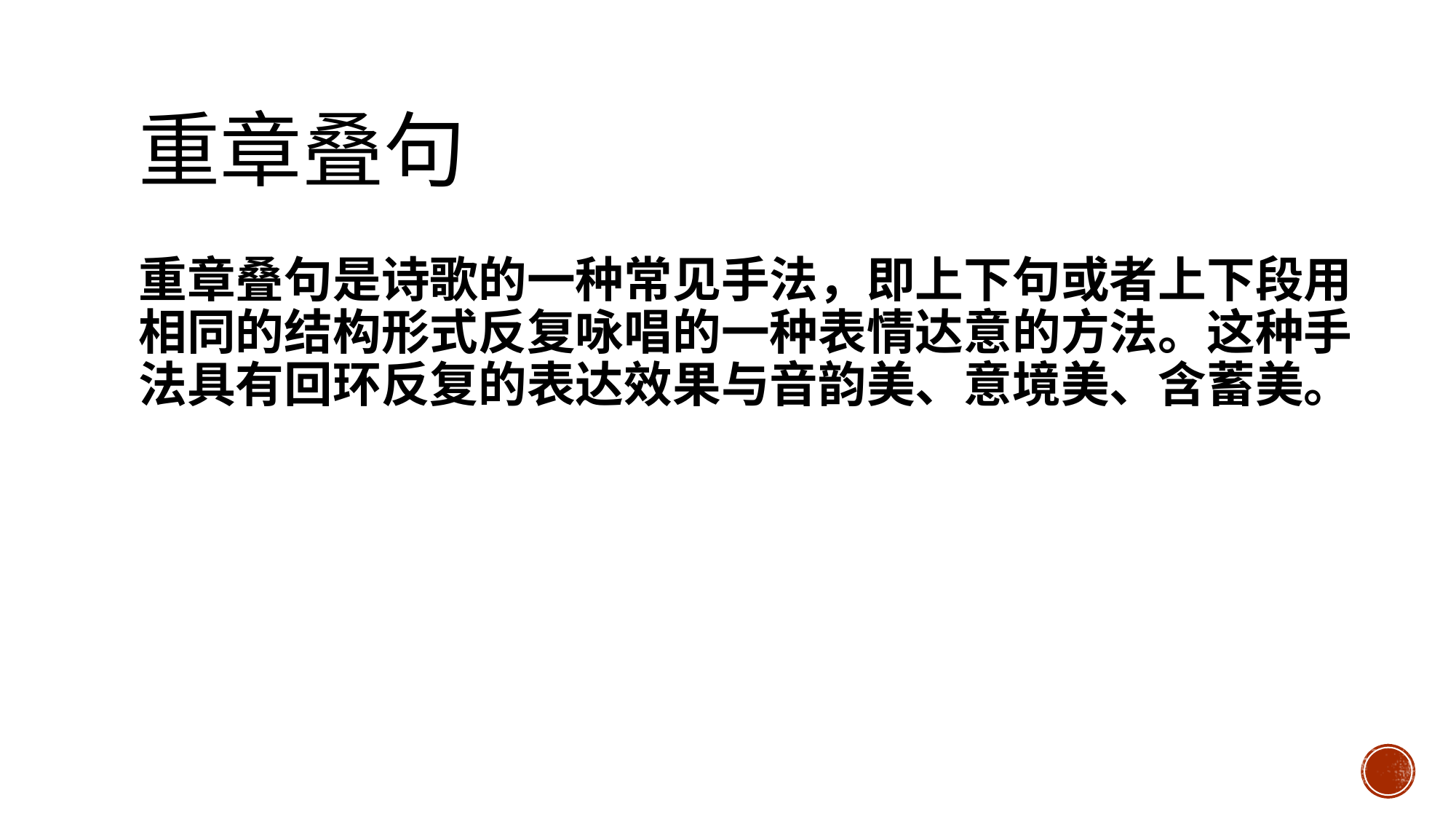

# 重章叠句
重章叠句是诗歌的一种常见手法，即上下句或者上下段用相同的结构形式反复咏唱的一种表情达意的方法。这种手法具有回环反复的表达效果与音韵美、意境美、含蓄美。